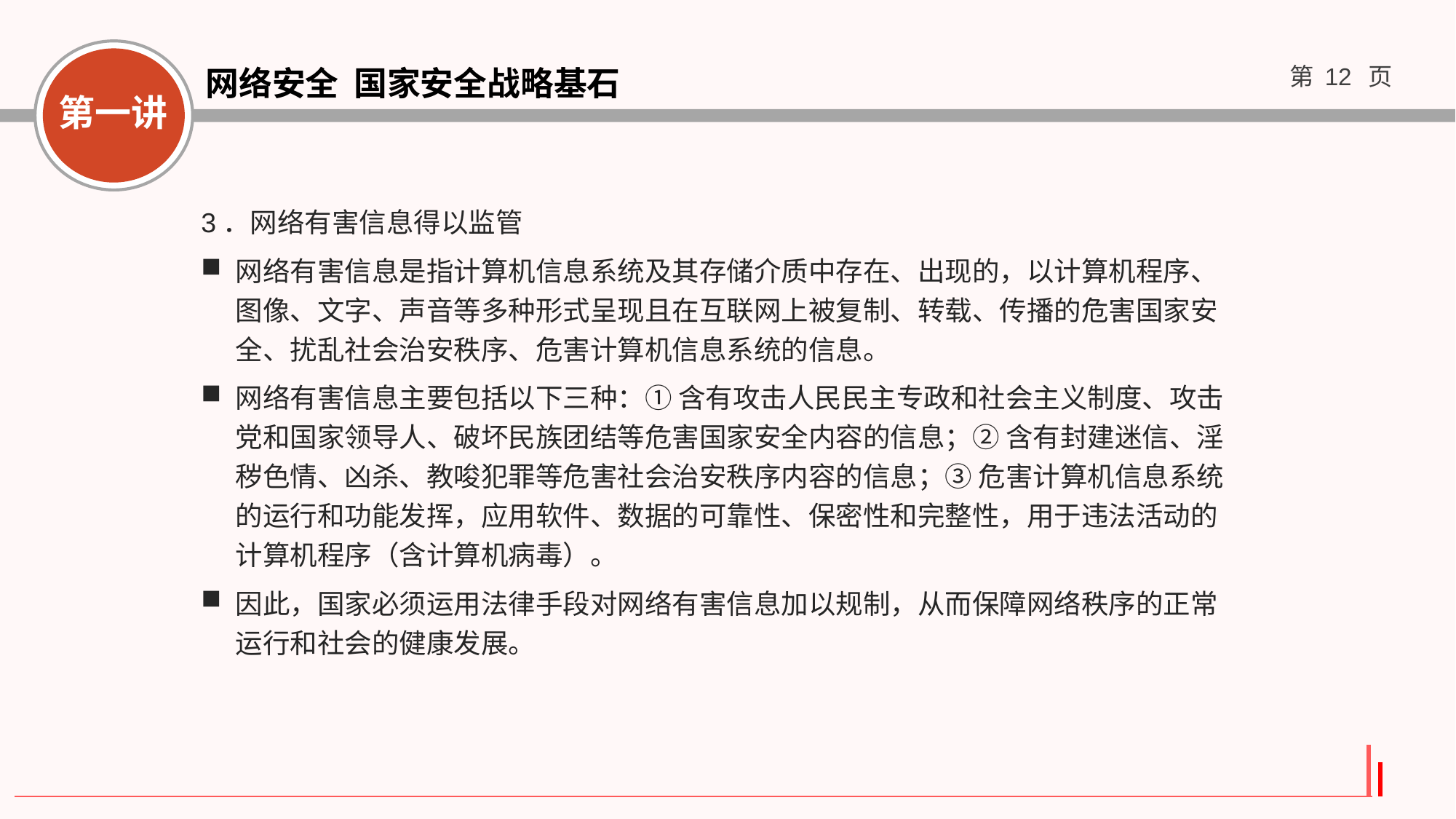

3．网络有害信息得以监管
网络有害信息是指计算机信息系统及其存储介质中存在、出现的，以计算机程序、图像、文字、声音等多种形式呈现且在互联网上被复制、转载、传播的危害国家安全、扰乱社会治安秩序、危害计算机信息系统的信息。
网络有害信息主要包括以下三种：① 含有攻击人民民主专政和社会主义制度、攻击党和国家领导人、破坏民族团结等危害国家安全内容的信息；② 含有封建迷信、淫秽色情、凶杀、教唆犯罪等危害社会治安秩序内容的信息；③ 危害计算机信息系统的运行和功能发挥，应用软件、数据的可靠性、保密性和完整性，用于违法活动的计算机程序（含计算机病毒）。
因此，国家必须运用法律手段对网络有害信息加以规制，从而保障网络秩序的正常运行和社会的健康发展。